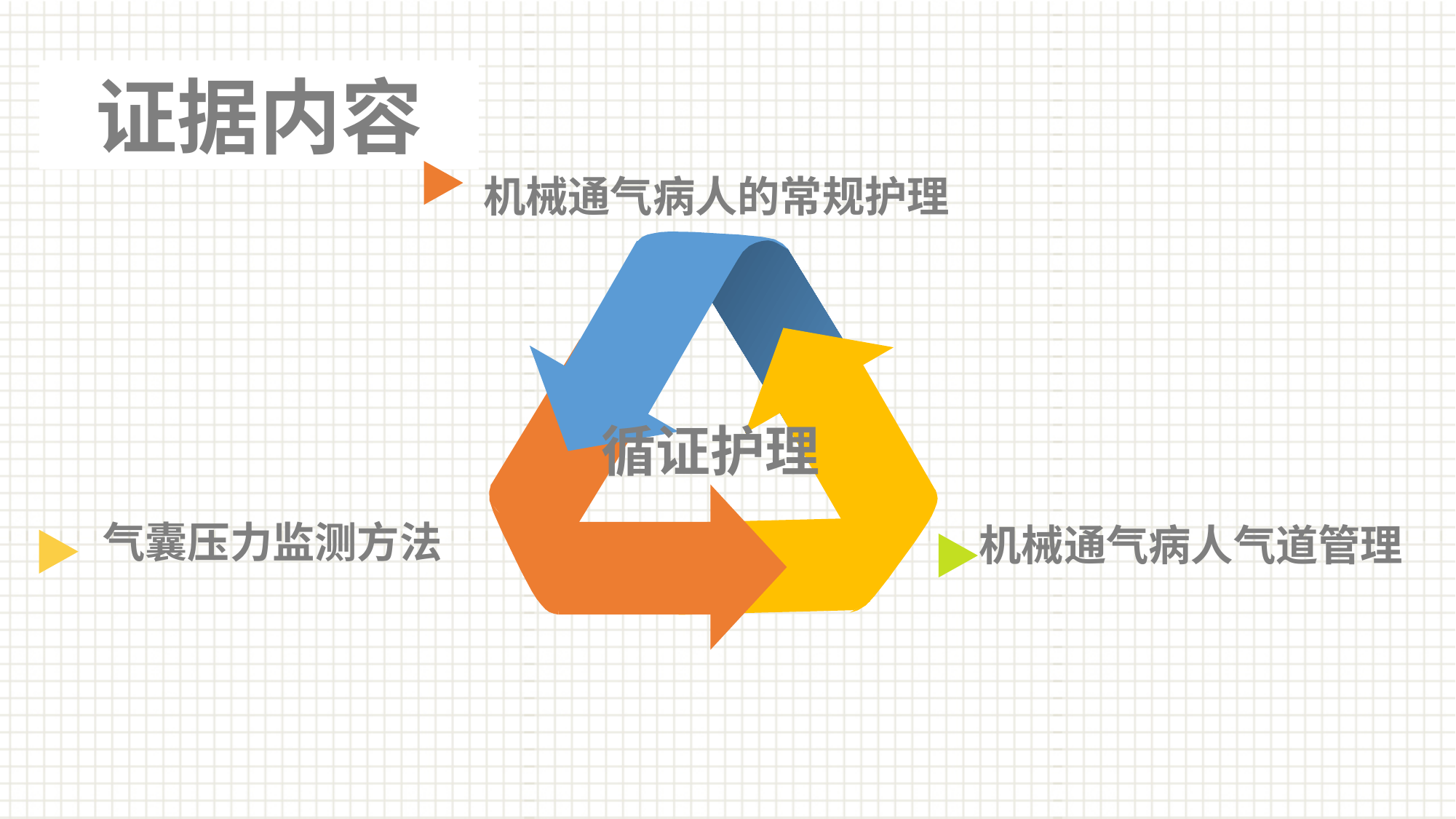

证据内容

机械通气病人的常规护理

循证护理
气囊压力监测方法
机械通气病人气道管理